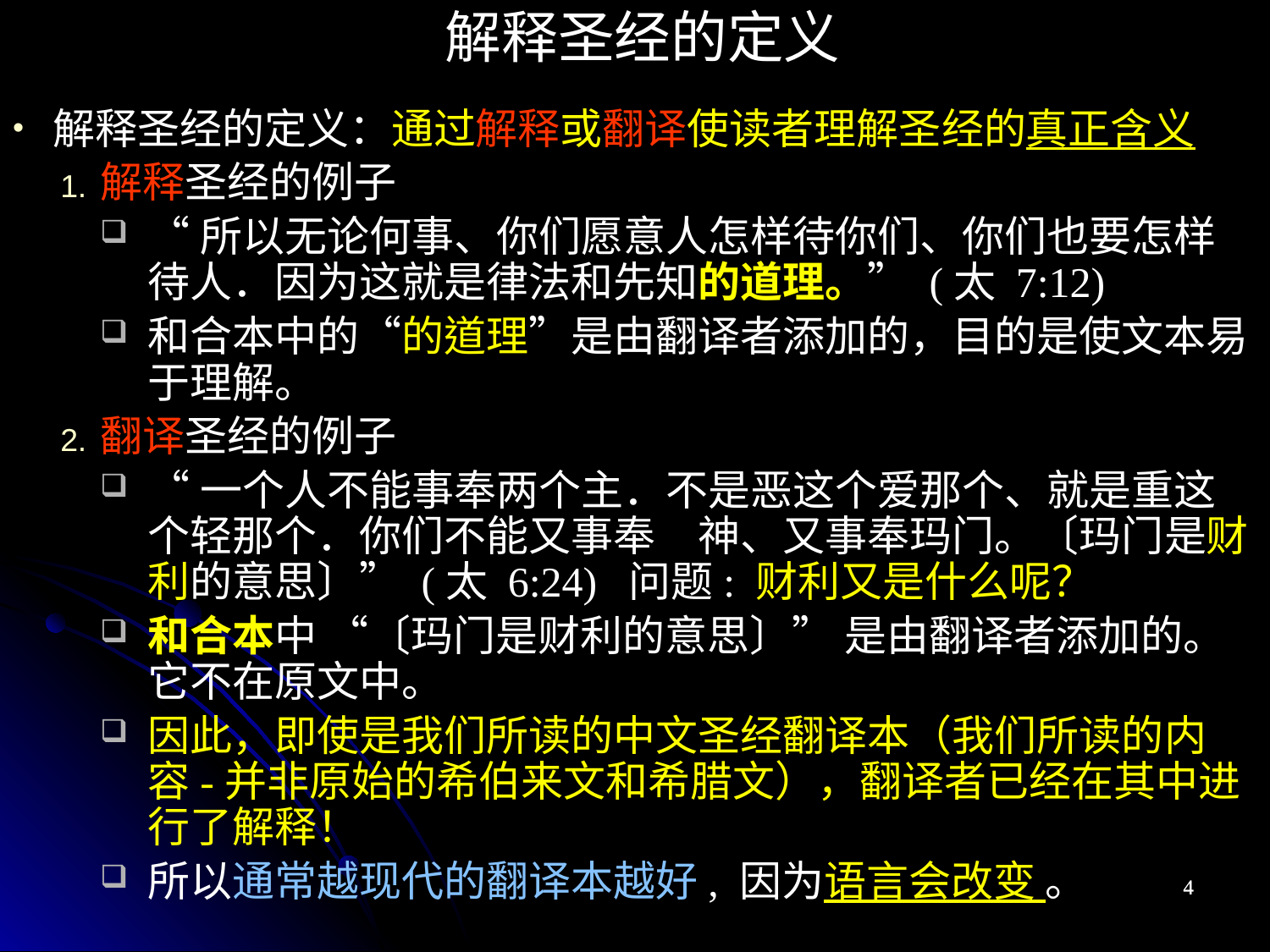

解释圣经的定义
解释圣经的定义：通过解释或翻译使读者理解圣经的真正含义
解释圣经的例子
“所以无论何事、你们愿意人怎样待你们、你们也要怎样待人．因为这就是律法和先知的道理。” (太 7:12)
和合本中的“的道理”是由翻译者添加的，目的是使文本易于理解。
翻译圣经的例子
“一个人不能事奉两个主．不是恶这个爱那个、就是重这个轻那个．你们不能又事奉　神、又事奉玛门。〔玛门是财利的意思〕” (太 6:24)  问题: 财利又是什么呢？
和合本中 “〔玛门是财利的意思〕” 是由翻译者添加的。 它不在原文中。
因此，即使是我们所读的中文圣经翻译本（我们所读的内容-并非原始的希伯来文和希腊文），翻译者已经在其中进行了解释！
所以通常越现代的翻译本越好, 因为语言会改变 。
4
4